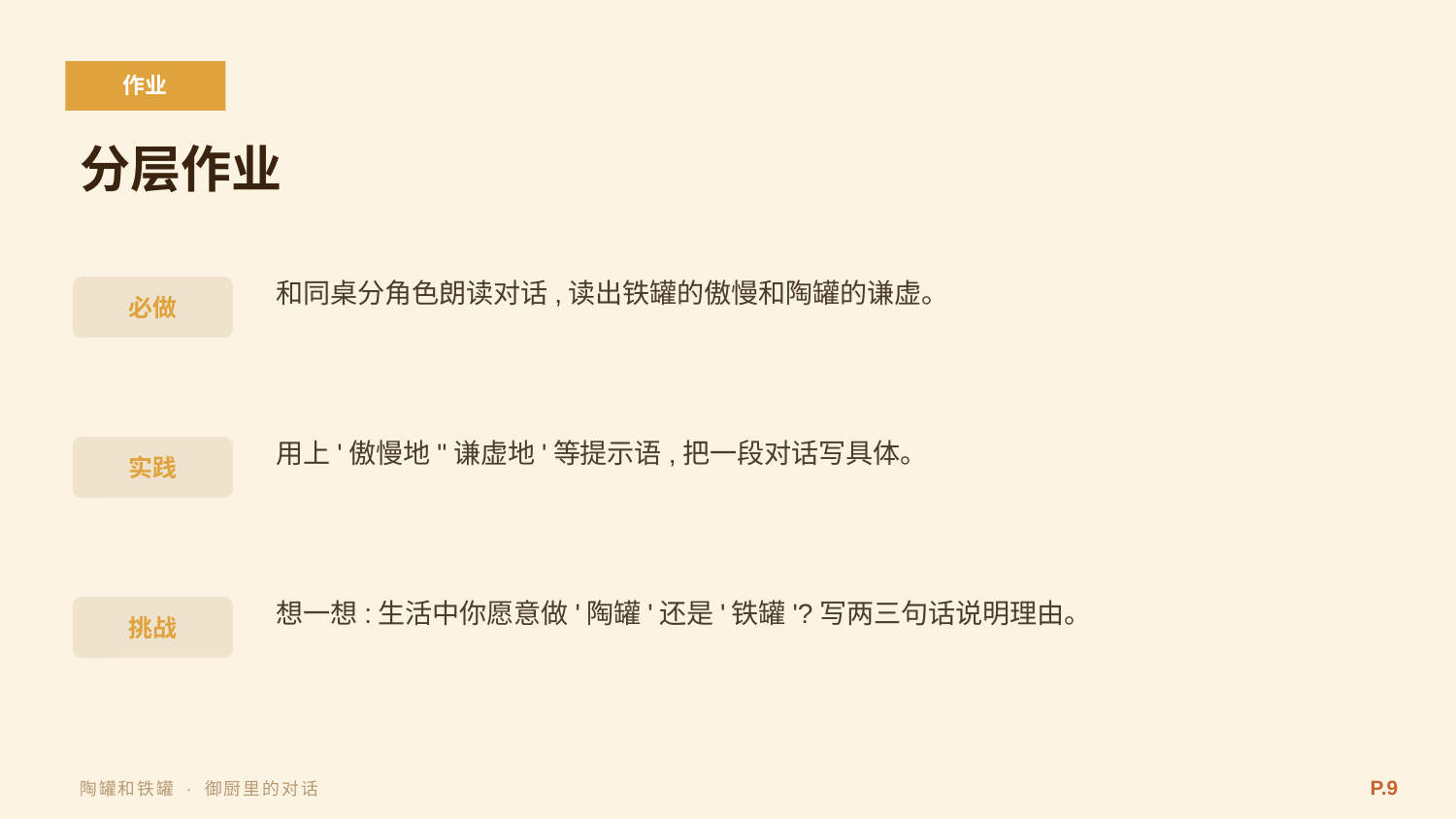

作业

分层作业
和同桌分角色朗读对话,读出铁罐的傲慢和陶罐的谦虚。
必做

用上'傲慢地''谦虚地'等提示语,把一段对话写具体。
实践

想一想:生活中你愿意做'陶罐'还是'铁罐'?写两三句话说明理由。
挑战

P.9
陶罐和铁罐 · 御厨里的对话